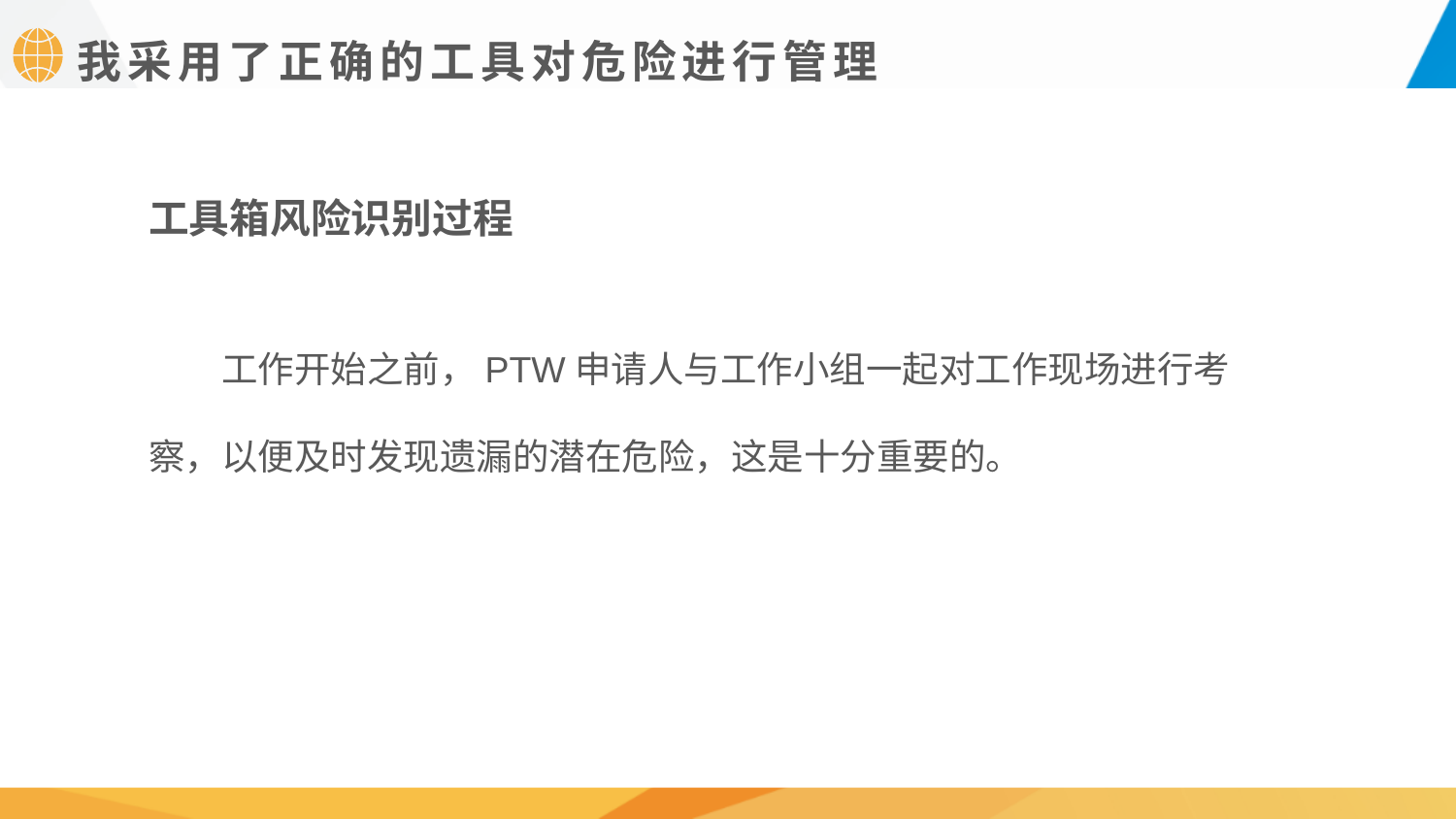

我采用了正确的工具对危险进行管理

工具箱风险识别过程

工作开始之前，PTW申请人与工作小组一起对工作现场进行考察，以便及时发现遗漏的潜在危险，这是十分重要的。